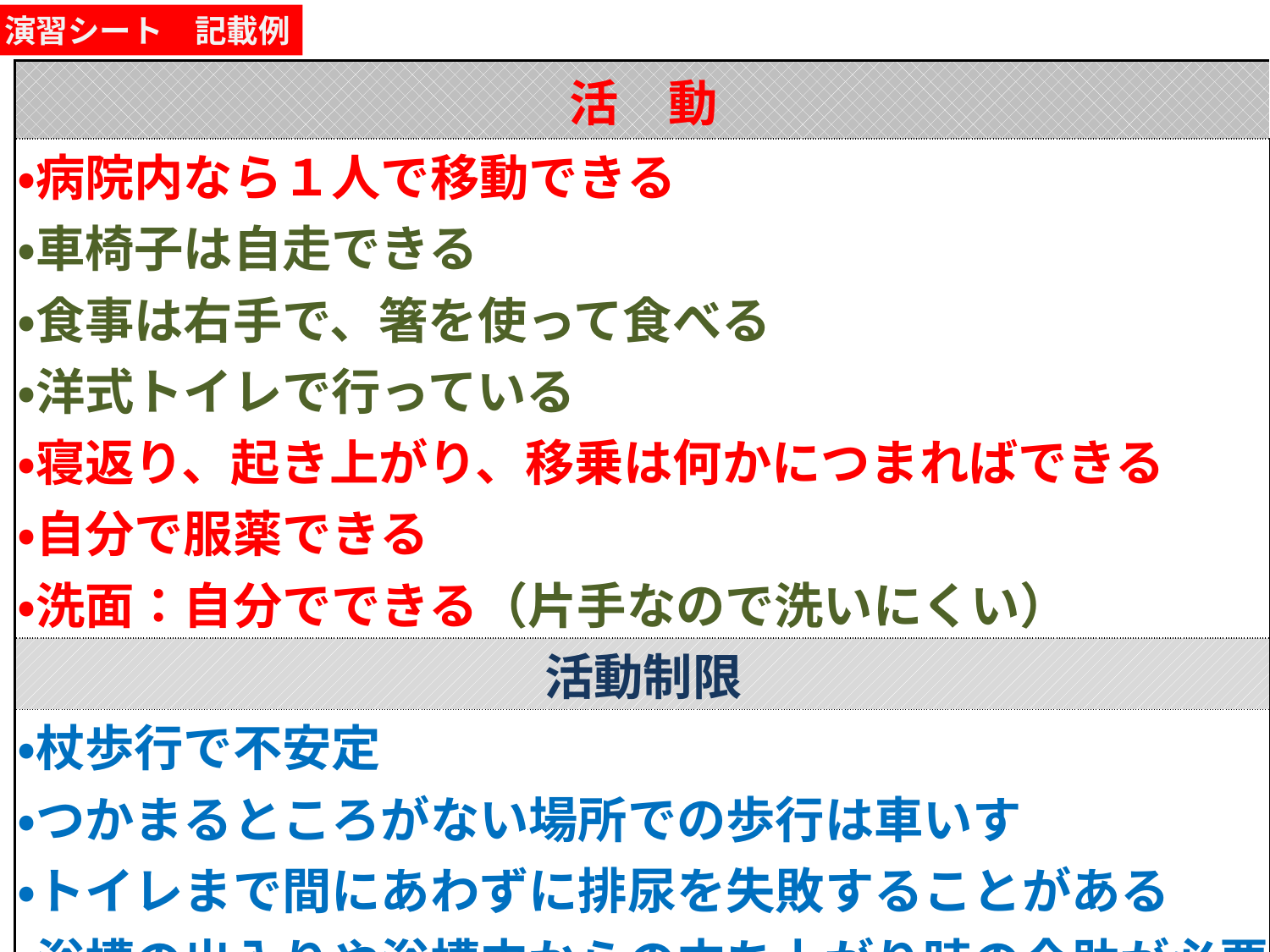

演習シート　記載例
| 活　動 |
| --- |
| ・病院内なら１人で移動できる ・車椅子は自走できる ・食事は右手で、箸を使って食べる ・洋式トイレで行っている ・寝返り、起き上がり、移乗は何かにつまればできる ・自分で服薬できる ・洗面：自分でできる（片手なので洗いにくい） |
| 活動制限 |
| ・杖歩行で不安定 ・つかまるところがない場所での歩行は車いす ・トイレまで間にあわずに排尿を失敗することがある ・浴槽の出入りや浴槽内からの立ち上がり時の介助が必要 ・ズボンの着脱には介助が必要 |